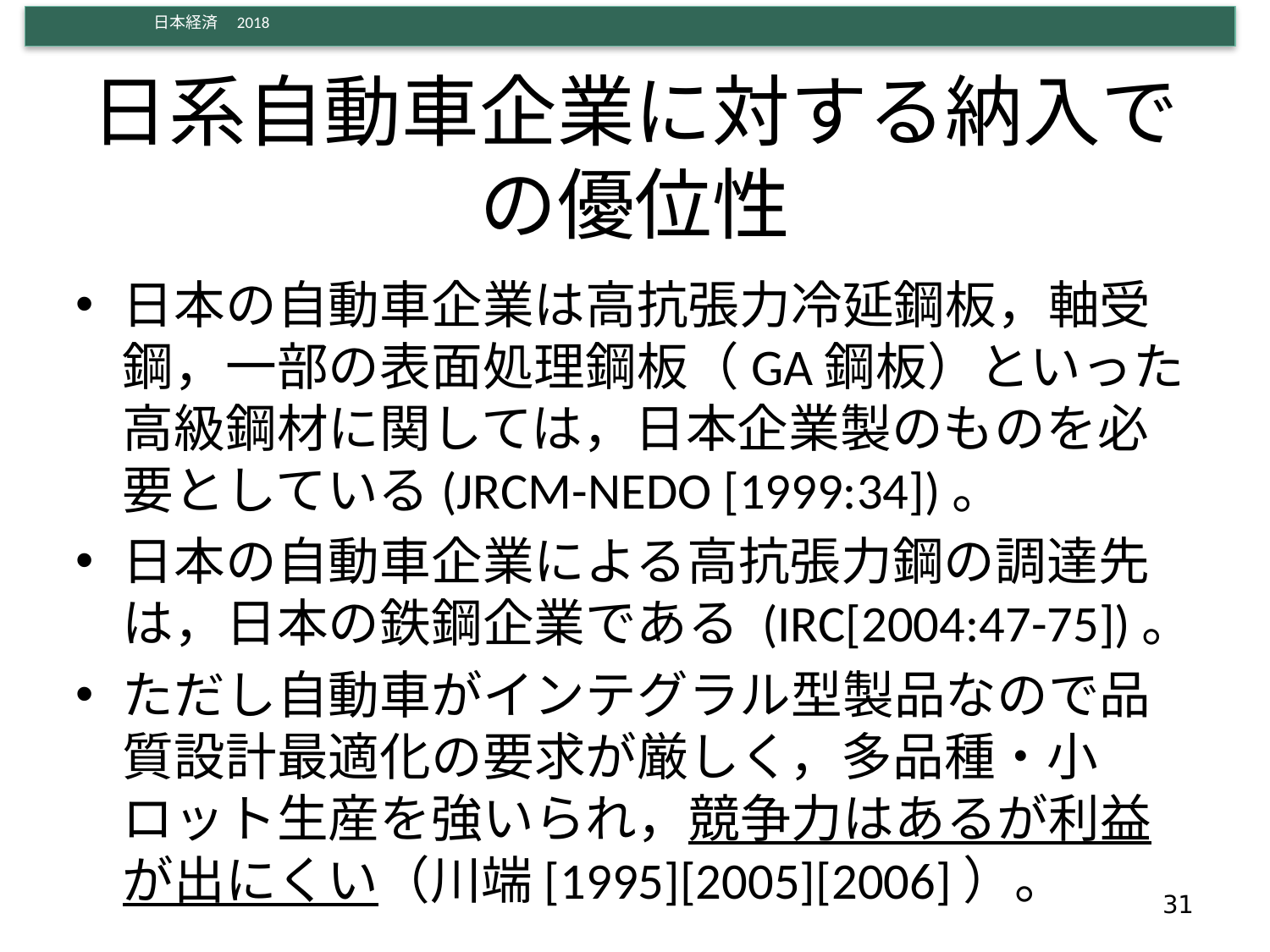

# 日系自動車企業に対する納入での優位性
日本の自動車企業は高抗張力冷延鋼板，軸受鋼，一部の表面処理鋼板（GA鋼板）といった高級鋼材に関しては，日本企業製のものを必要としている(JRCM-NEDO [1999:34])。
日本の自動車企業による高抗張力鋼の調達先は，日本の鉄鋼企業である (IRC[2004:47-75])。
ただし自動車がインテグラル型製品なので品質設計最適化の要求が厳しく，多品種・小ロット生産を強いられ，競争力はあるが利益が出にくい（川端[1995][2005][2006]）。
31